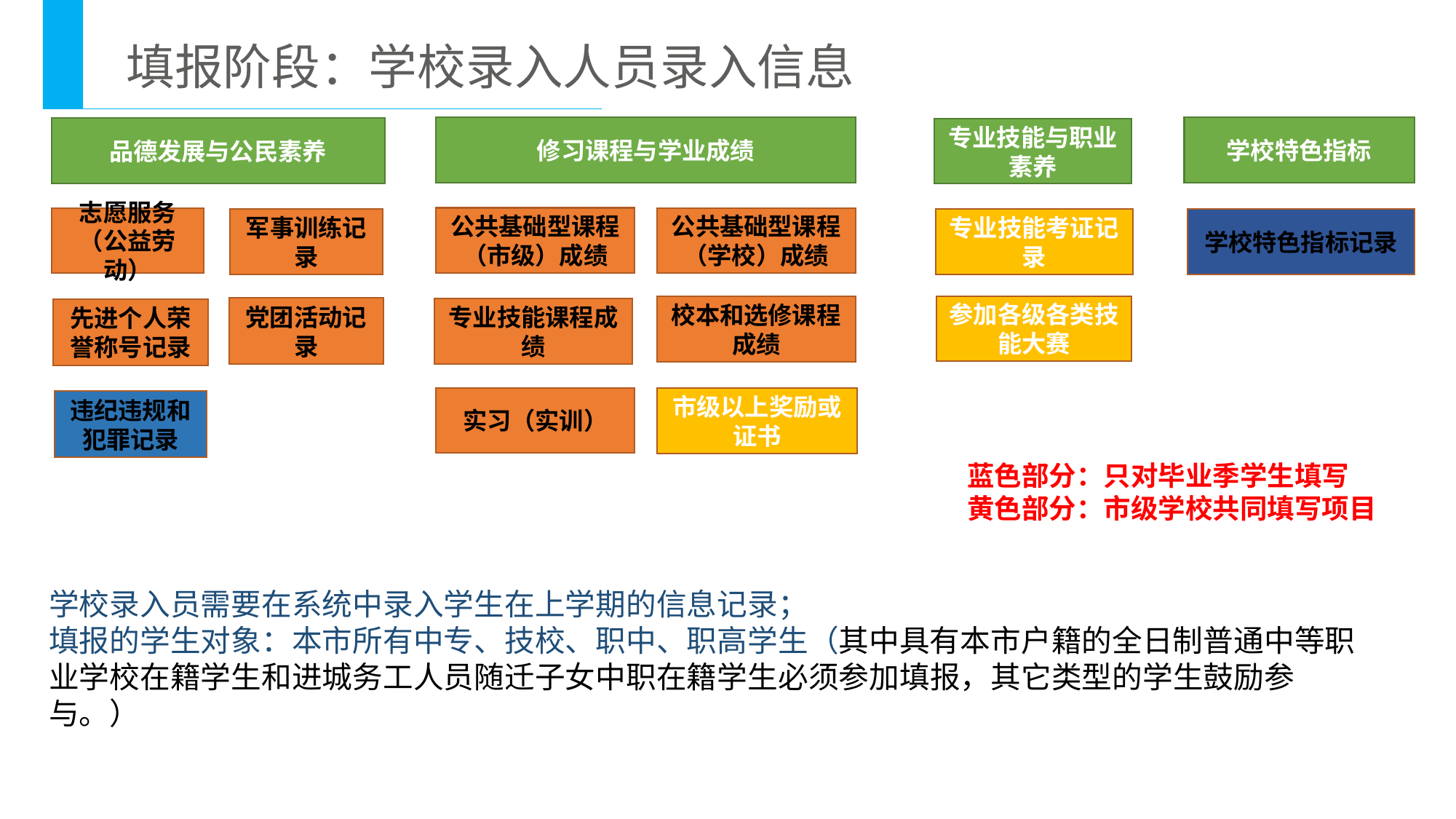

填报阶段：学校录入人员录入信息
修习课程与学业成绩
学校特色指标
品德发展与公民素养
专业技能与职业素养
公共基础型课程（市级）成绩
志愿服务（公益劳动）
公共基础型课程（学校）成绩
军事训练记录
专业技能考证记录
学校特色指标记录
校本和选修课程成绩
参加各级各类技能大赛
党团活动记录
专业技能课程成绩
先进个人荣誉称号记录
实习（实训）
市级以上奖励或证书
违纪违规和犯罪记录
蓝色部分：只对毕业季学生填写
黄色部分：市级学校共同填写项目

学校录入员需要在系统中录入学生在上学期的信息记录；
填报的学生对象：本市所有中专、技校、职中、职高学生（其中具有本市户籍的全日制普通中等职业学校在籍学生和进城务工人员随迁子女中职在籍学生必须参加填报，其它类型的学生鼓励参与。）